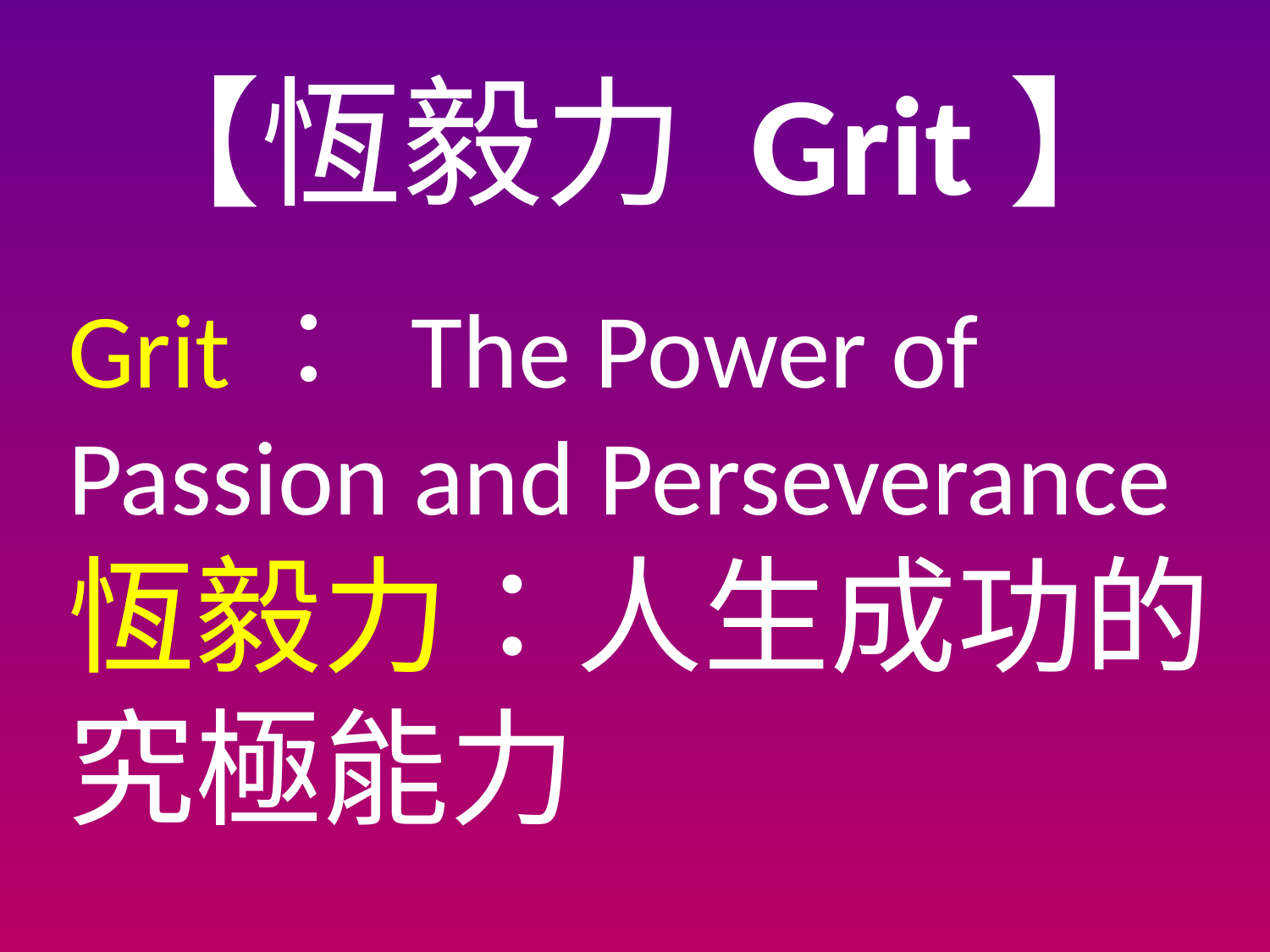

# 【恆毅力 Grit】
Grit： The Power of Passion and Perseverance
恆毅力：人生成功的究極能力